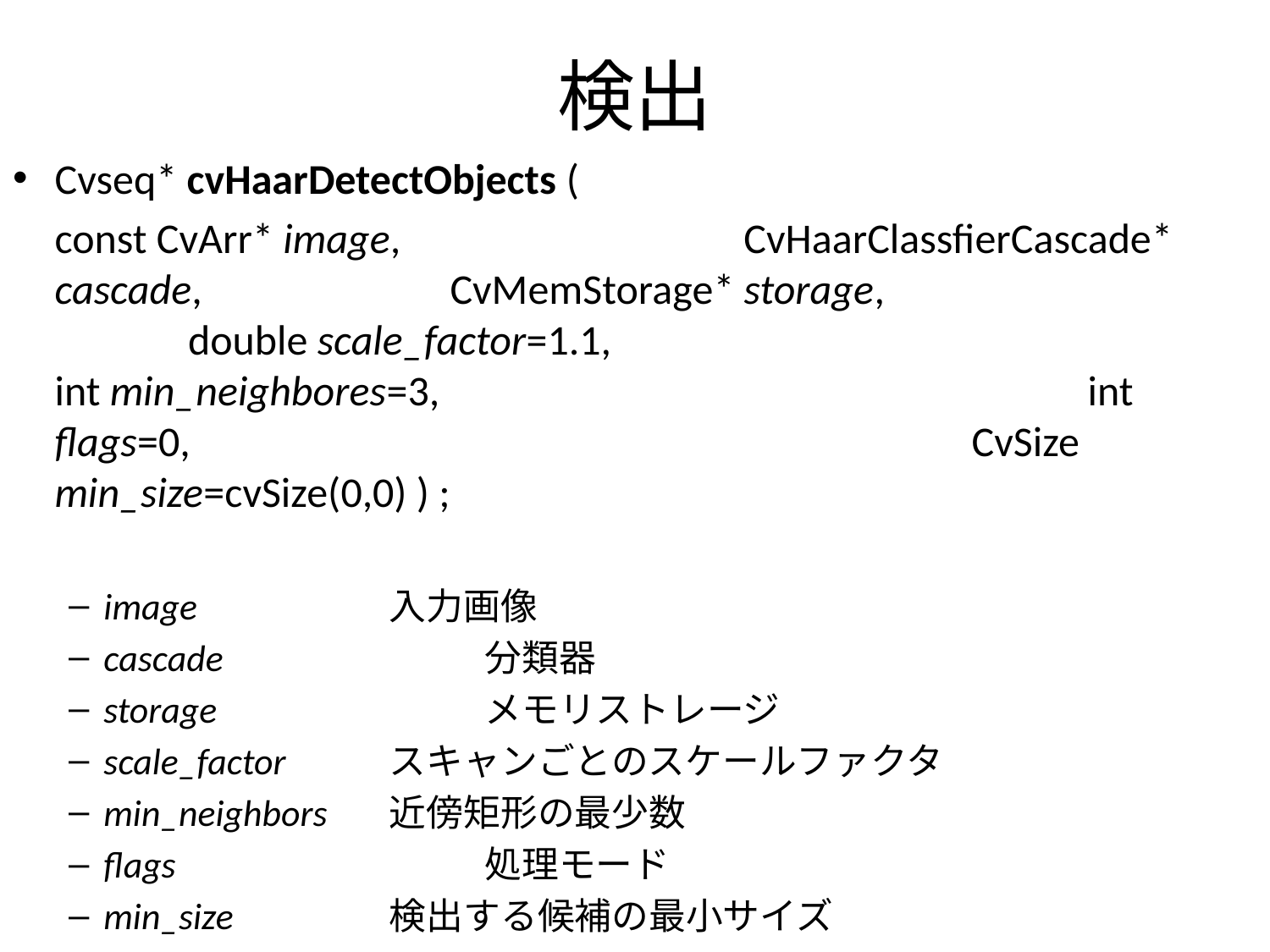

# 検出
Cvseq* cvHaarDetectObjects (
	const CvArr* image,                                    CvHaarClassfierCascade* cascade,                          CvMemStorage* storage,                                                      double scale_factor=1.1,                                                                int min_neighbores=3,                                                                    int flags=0,                                                                                  CvSize min_size=cvSize(0,0) ) ;

image			入力画像
cascade			分類器
storage			メモリストレージ
scale_factor		スキャンごとのスケールファクタ
min_neighbors	近傍矩形の最少数
flags				処理モード
min_size		検出する候補の最小サイズ